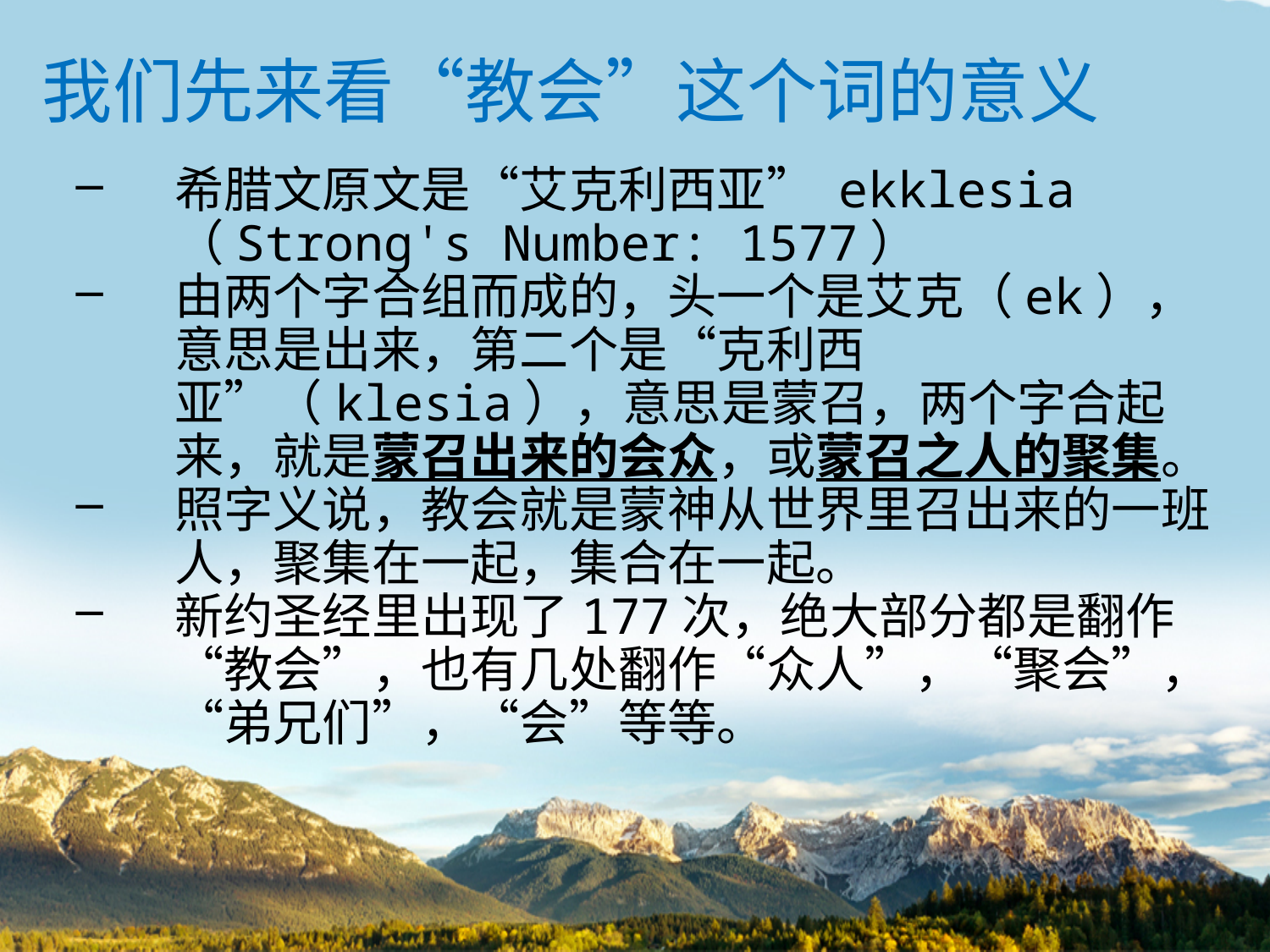

我们先来看“教会”这个词的意义
希腊文原文是“艾克利西亚” ekklesia （Strong's Number: 1577）
由两个字合组而成的，头一个是艾克（ek），意思是出来，第二个是“克利西亚”（klesia），意思是蒙召，两个字合起来，就是蒙召出来的会众，或蒙召之人的聚集。
照字义说，教会就是蒙神从世界里召出来的一班人，聚集在一起，集合在一起。
新约圣经里出现了177次，绝大部分都是翻作“教会”，也有几处翻作“众人”，“聚会”，“弟兄们”，“会”等等。